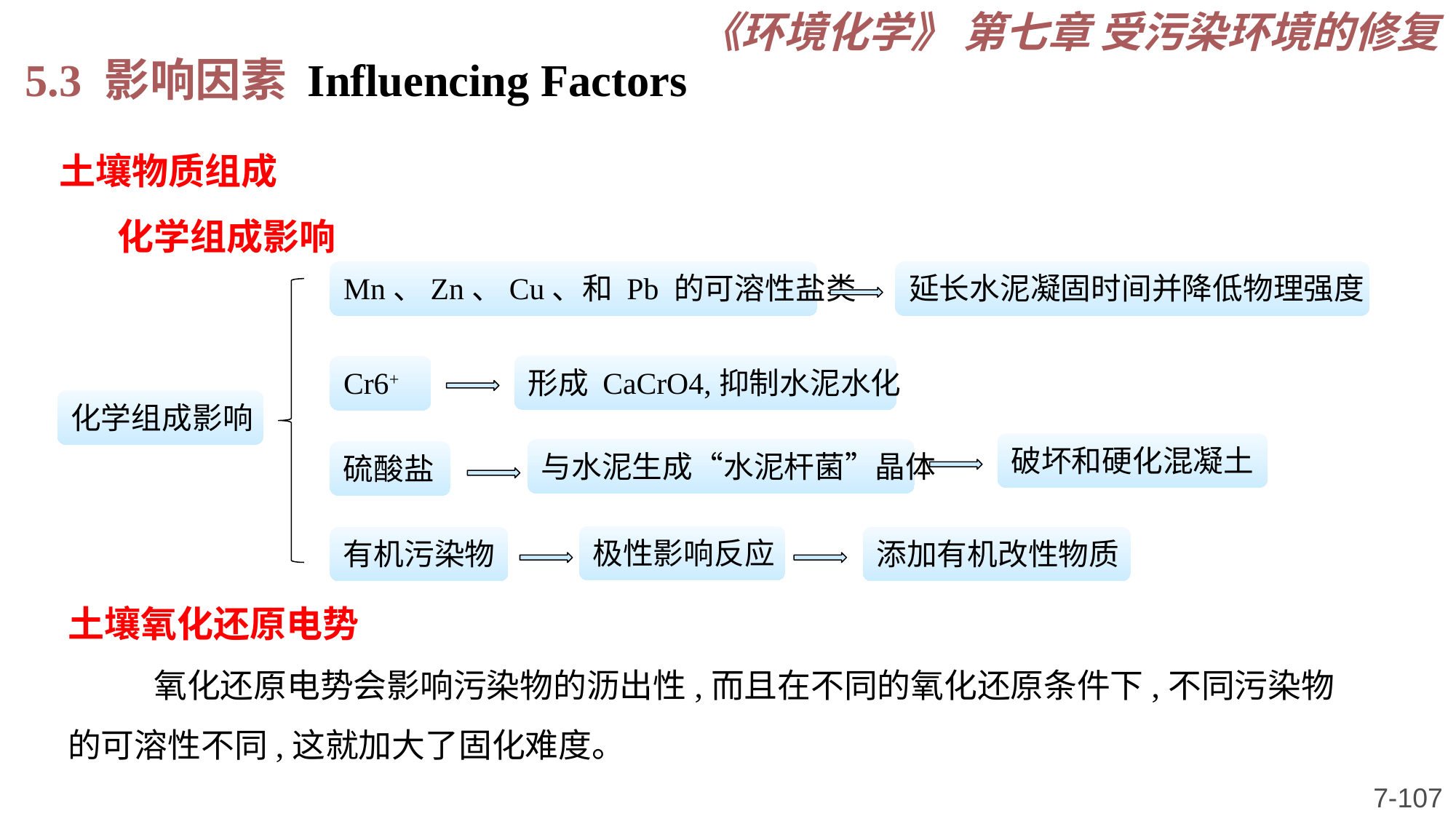

《环境化学》 第七章 受污染环境的修复
5.3 影响因素 Influencing Factors
土壤物质组成
      化学组成影响
Mn、Zn、Cu、和 Pb 的可溶性盐类
延长水泥凝固时间并降低物理强度

形成 CaCrO4,抑制水泥水化
Cr6+

化学组成影响
破坏和硬化混凝土
与水泥生成“水泥杆菌”晶体
硫酸盐

极性影响反应
有机污染物
添加有机改性物质

土壤氧化还原电势
氧化还原电势会影响污染物的沥出性,而且在不同的氧化还原条件下,不同污染物的可溶性不同,这就加大了固化难度。
7-107